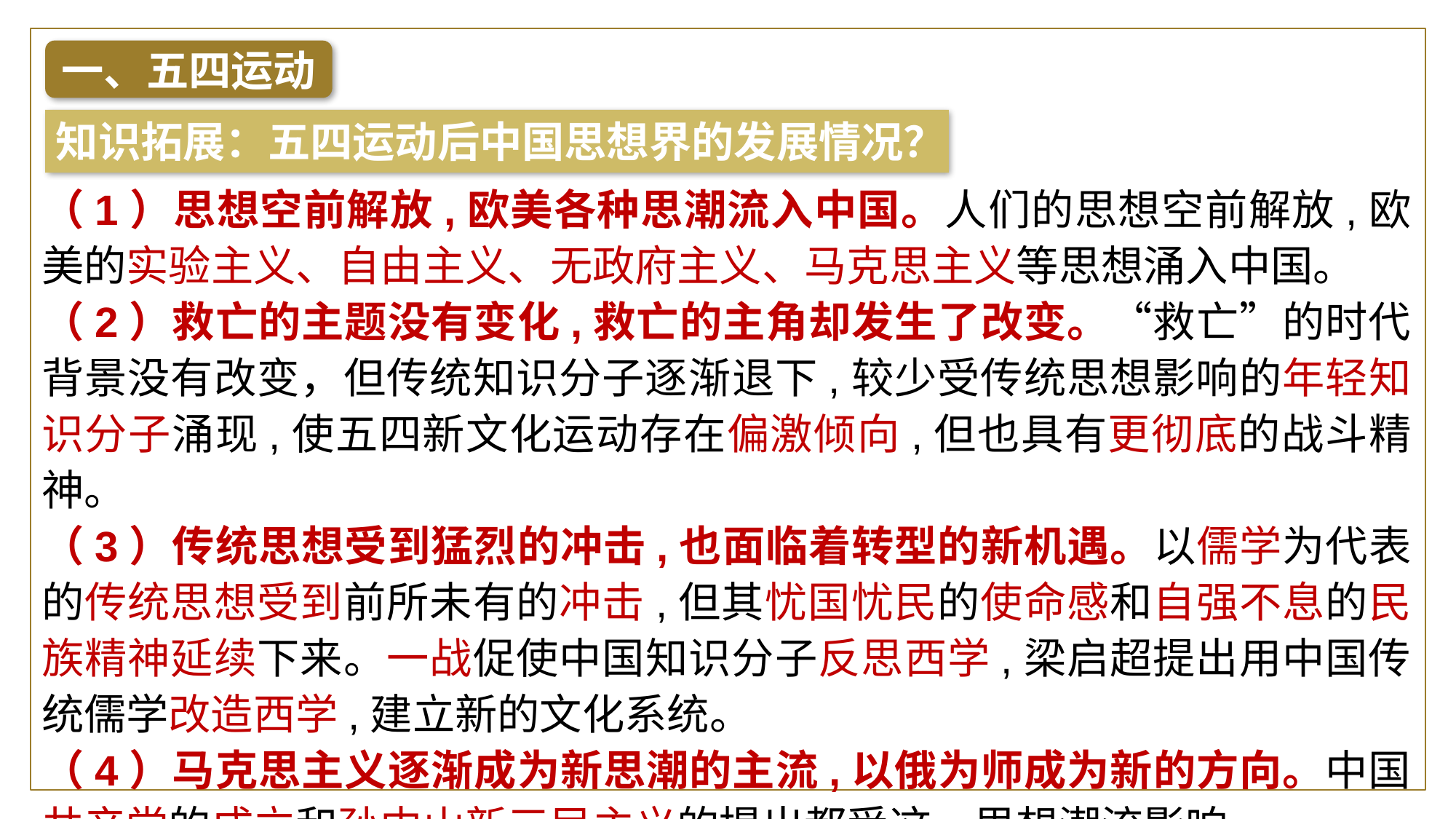

一、五四运动
知识拓展：五四运动后中国思想界的发展情况？
（1）思想空前解放,欧美各种思潮流入中国。人们的思想空前解放,欧美的实验主义、自由主义、无政府主义、马克思主义等思想涌入中国。
（2）救亡的主题没有变化,救亡的主角却发生了改变。“救亡”的时代背景没有改变，但传统知识分子逐渐退下,较少受传统思想影响的年轻知识分子涌现,使五四新文化运动存在偏激倾向,但也具有更彻底的战斗精神。
（3）传统思想受到猛烈的冲击,也面临着转型的新机遇。以儒学为代表的传统思想受到前所未有的冲击,但其忧国忧民的使命感和自强不息的民族精神延续下来。一战促使中国知识分子反思西学,梁启超提出用中国传统儒学改造西学,建立新的文化系统。
（4）马克思主义逐渐成为新思潮的主流,以俄为师成为新的方向。中国共产党的成立和孙中山新三民主义的提出都受这一思想潮流影响。